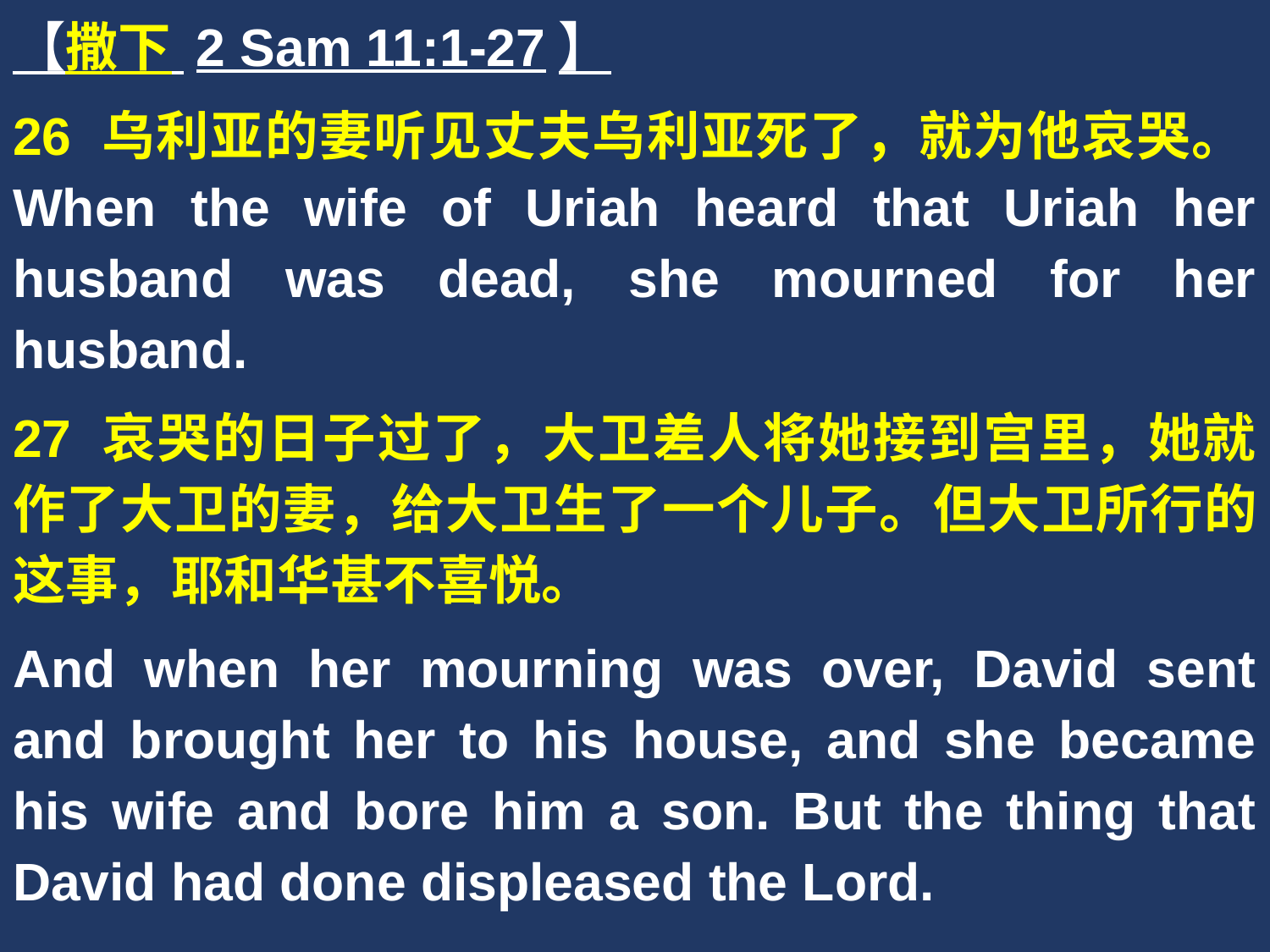

【撒下 2 Sam 11:1-27】
26 乌利亚的妻听见丈夫乌利亚死了，就为他哀哭。When the wife of Uriah heard that Uriah her husband was dead, she mourned for her husband.
27 哀哭的日子过了，大卫差人将她接到宫里，她就作了大卫的妻，给大卫生了一个儿子。但大卫所行的这事，耶和华甚不喜悦。
And when her mourning was over, David sent and brought her to his house, and she became his wife and bore him a son. But the thing that David had done displeased the Lord.